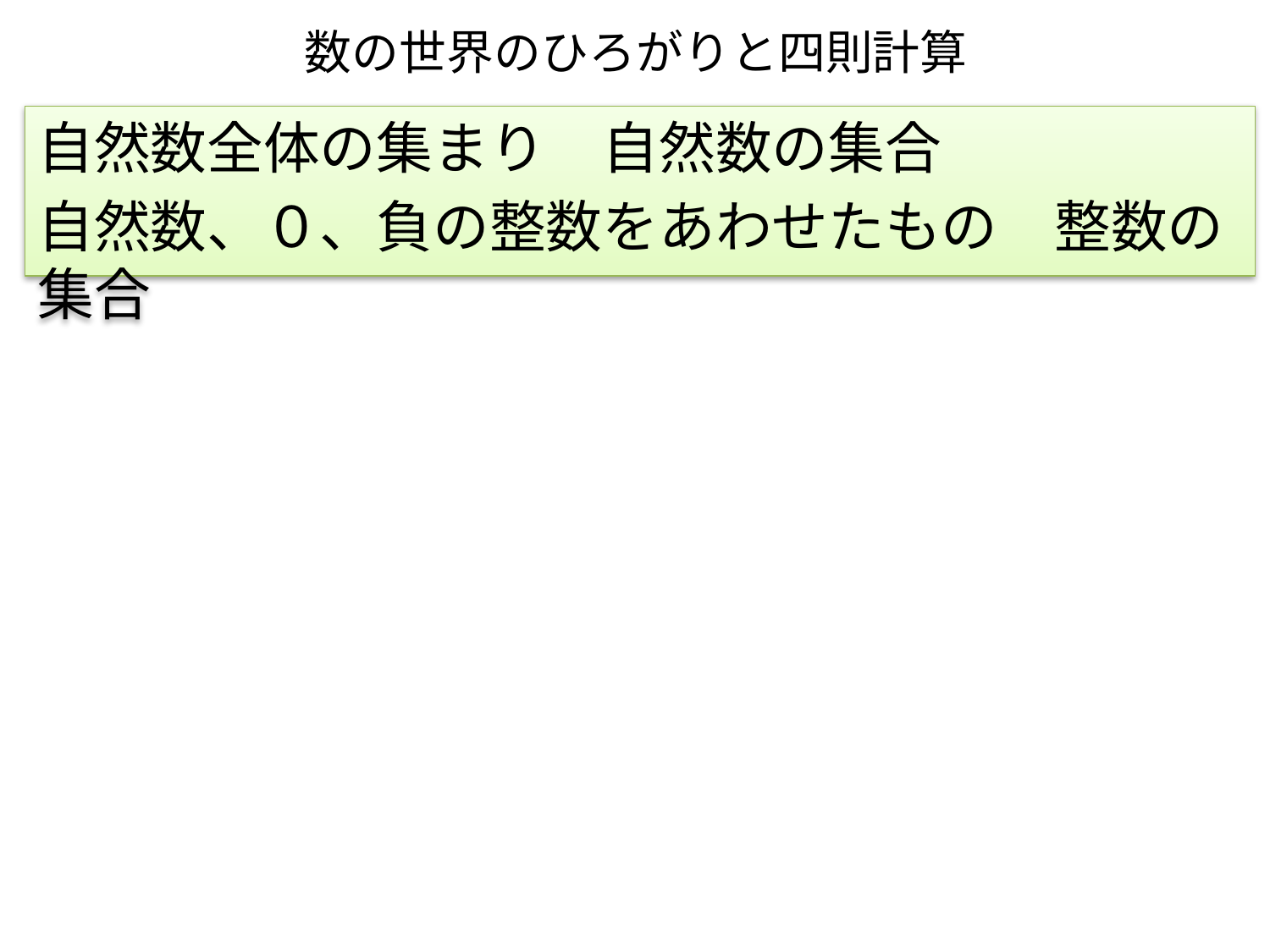

# 数の世界のひろがりと四則計算
自然数全体の集まり　自然数の集合
自然数、０、負の整数をあわせたもの　整数の集合